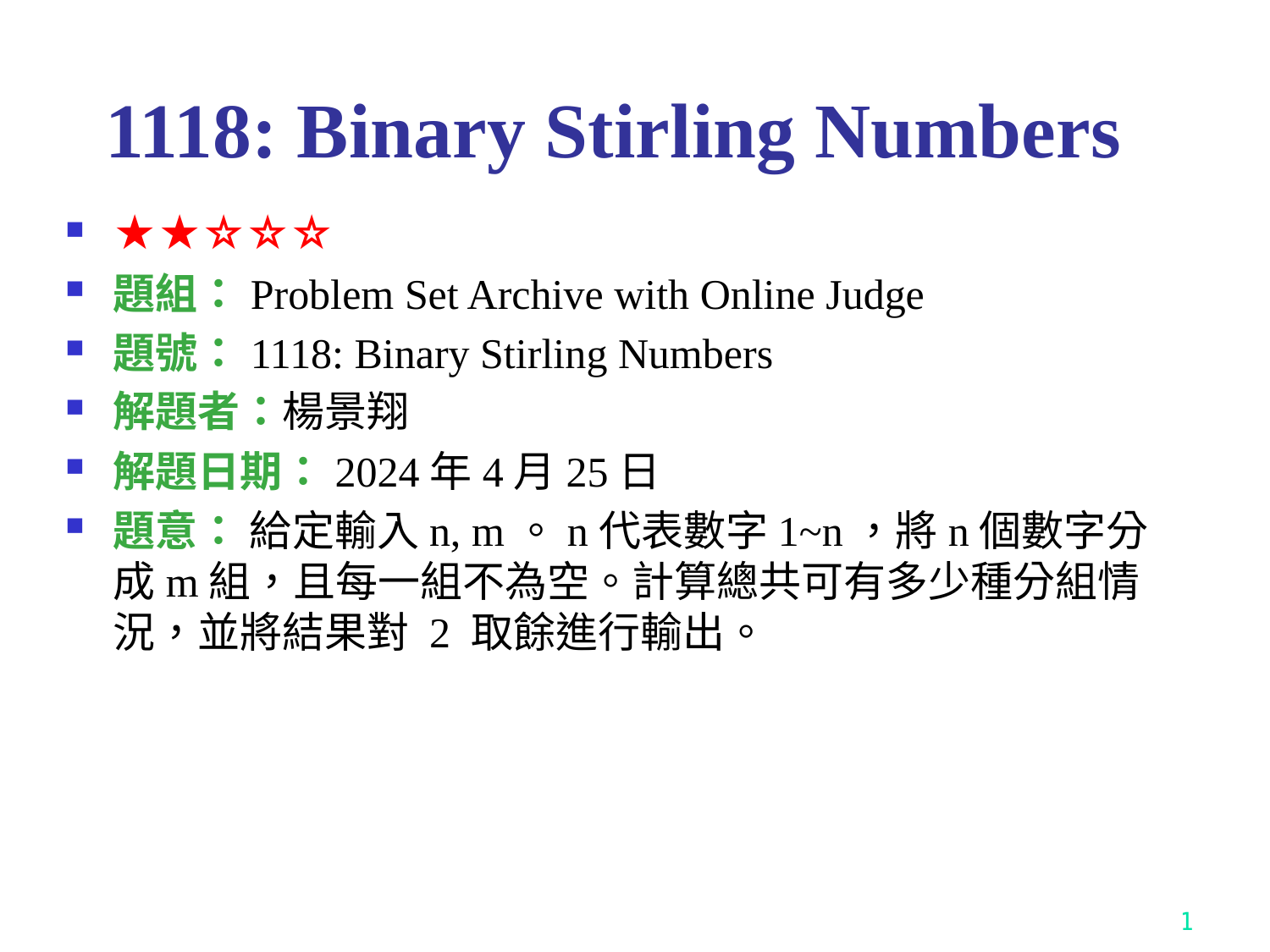

# 1118: Binary Stirling Numbers
★★☆☆☆
題組：Problem Set Archive with Online Judge
題號：1118: Binary Stirling Numbers
解題者：楊景翔
解題日期：2024年4月25日
題意： 給定輸入n, m。n代表數字1~n，將n個數字分成m組，且每一組不為空。計算總共可有多少種分組情況，並將結果對 2 取餘進行輸出。
1